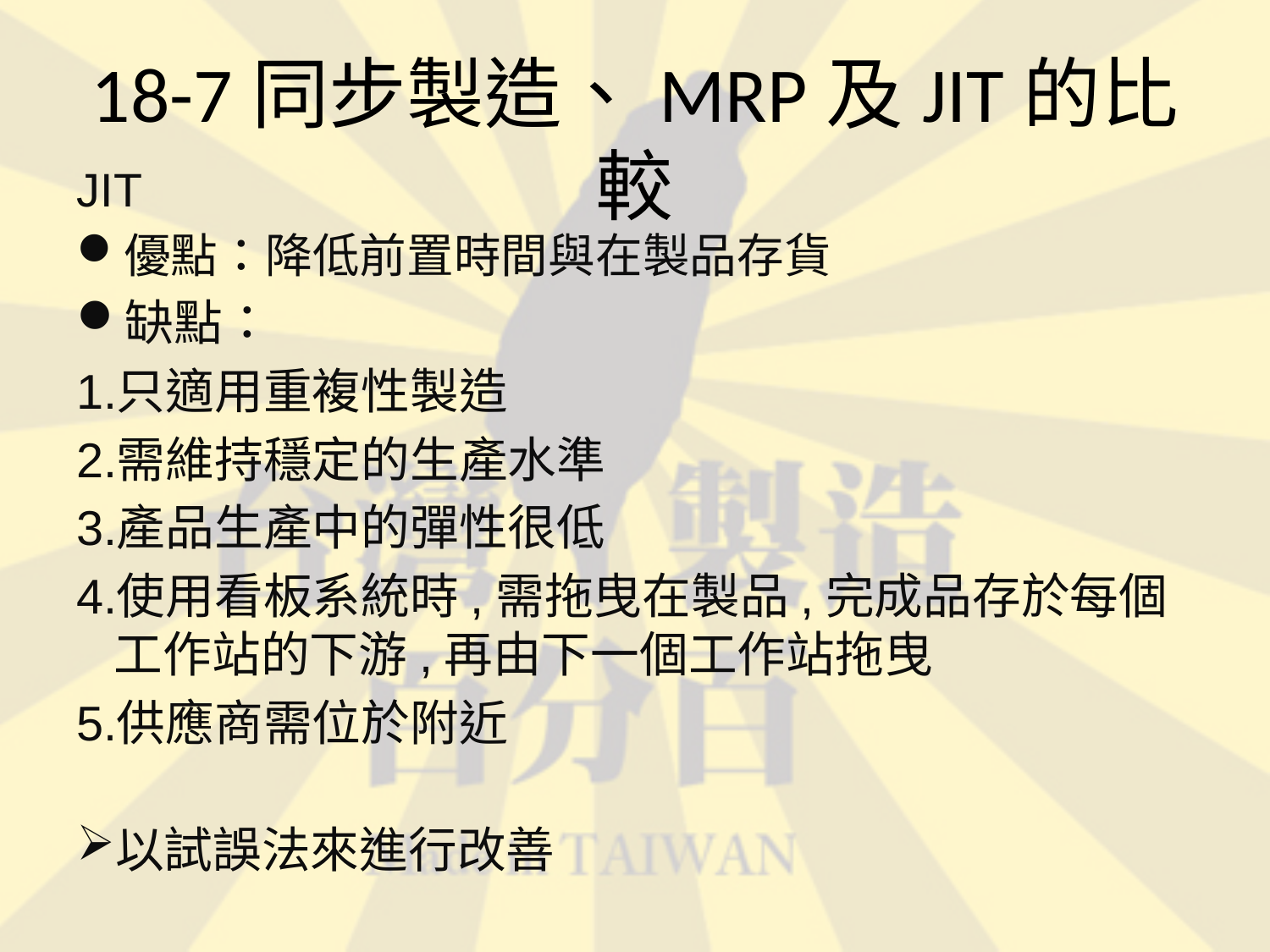

18-7同步製造、MRP及JIT的比較
JIT
優點：降低前置時間與在製品存貨
缺點：
只適用重複性製造
需維持穩定的生產水準
產品生產中的彈性很低
使用看板系統時,需拖曳在製品,完成品存於每個工作站的下游,再由下一個工作站拖曳
供應商需位於附近
以試誤法來進行改善